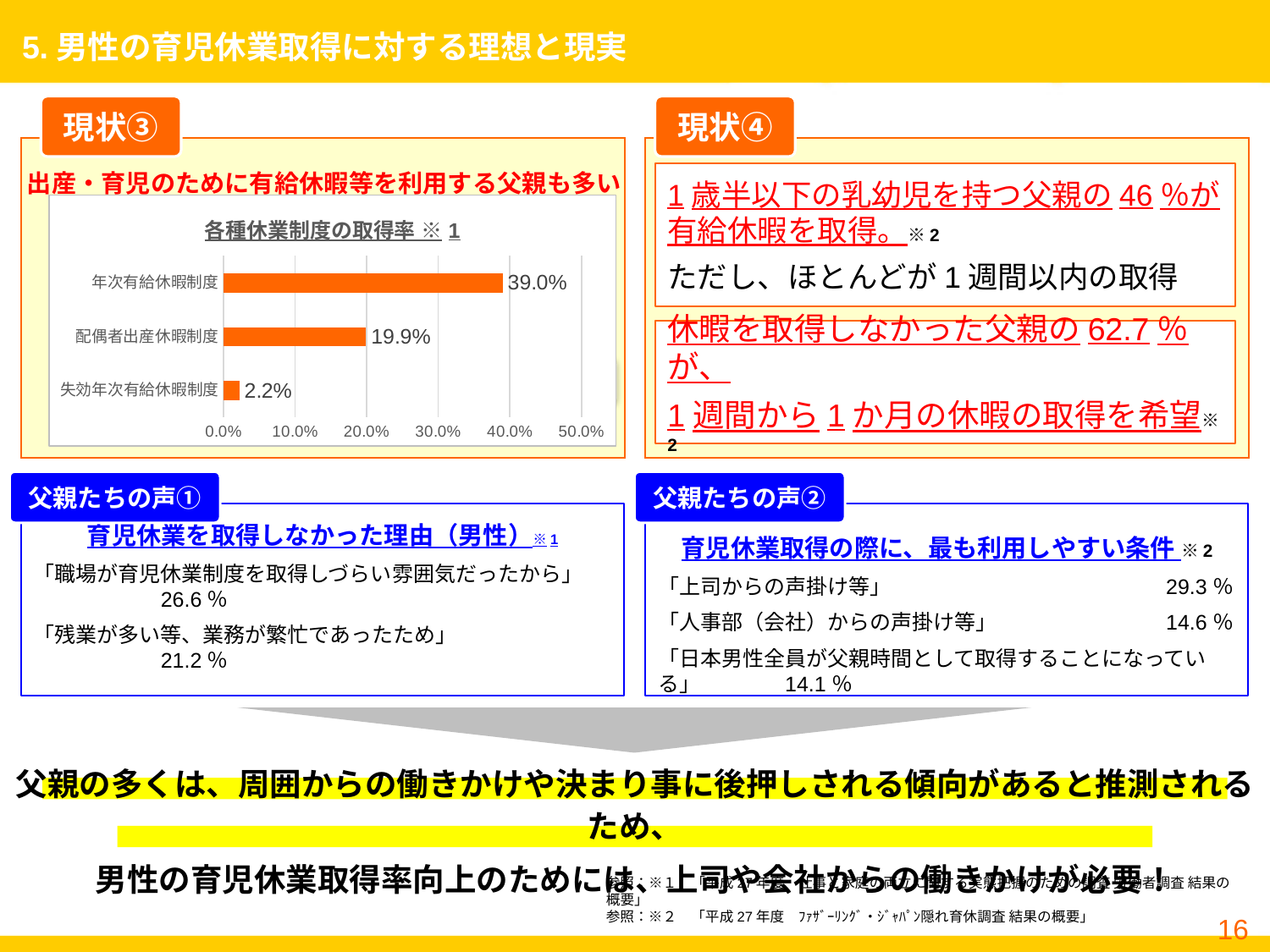

# 5.男性の育児休業取得に対する理想と現実
現状③
現状④
出産・育児のために有給休暇等を利用する父親も多い

1歳半以下の乳幼児を持つ父親の46％が有給休暇を取得。※2
ただし、ほとんどが1週間以内の取得

### Chart: 各種休業制度の取得率 ※1

| Category |  |
|---|---|
| 失効年次有給休暇制度 | 0.022 |
| 配偶者出産休暇制度 | 0.199 |
| 年次有給休暇制度 | 0.39 |
休暇を取得しなかった父親の62.7％が、
1週間から1か月の休暇の取得を希望※2

父親たちの声①
父親たちの声②
育児休業を取得しなかった理由（男性）※1
「職場が育児休業制度を取得しづらい雰囲気だったから」	26.6％
「残業が多い等、業務が繁忙であったため」		21.2％

育児休業取得の際に、最も利用しやすい条件 ※2
「上司からの声掛け等」			29.3％
「人事部（会社）からの声掛け等」		14.6％
「日本男性全員が父親時間として取得することになっている」	14.1％

父親の多くは、周囲からの働きかけや決まり事に後押しされる傾向があると推測されるため、
男性の育児休業取得率向上のためには、上司や会社からの働きかけが必要！

参照：※１　「平成27年度　仕事と家庭の両立に関する実態把握のための調査 労働者調査 結果の概要」
参照：※２　「平成27年度　ﾌｧｻﾞｰﾘﾝｸﾞ・ｼﾞｬﾊﾟﾝ隠れ育休調査 結果の概要」
16